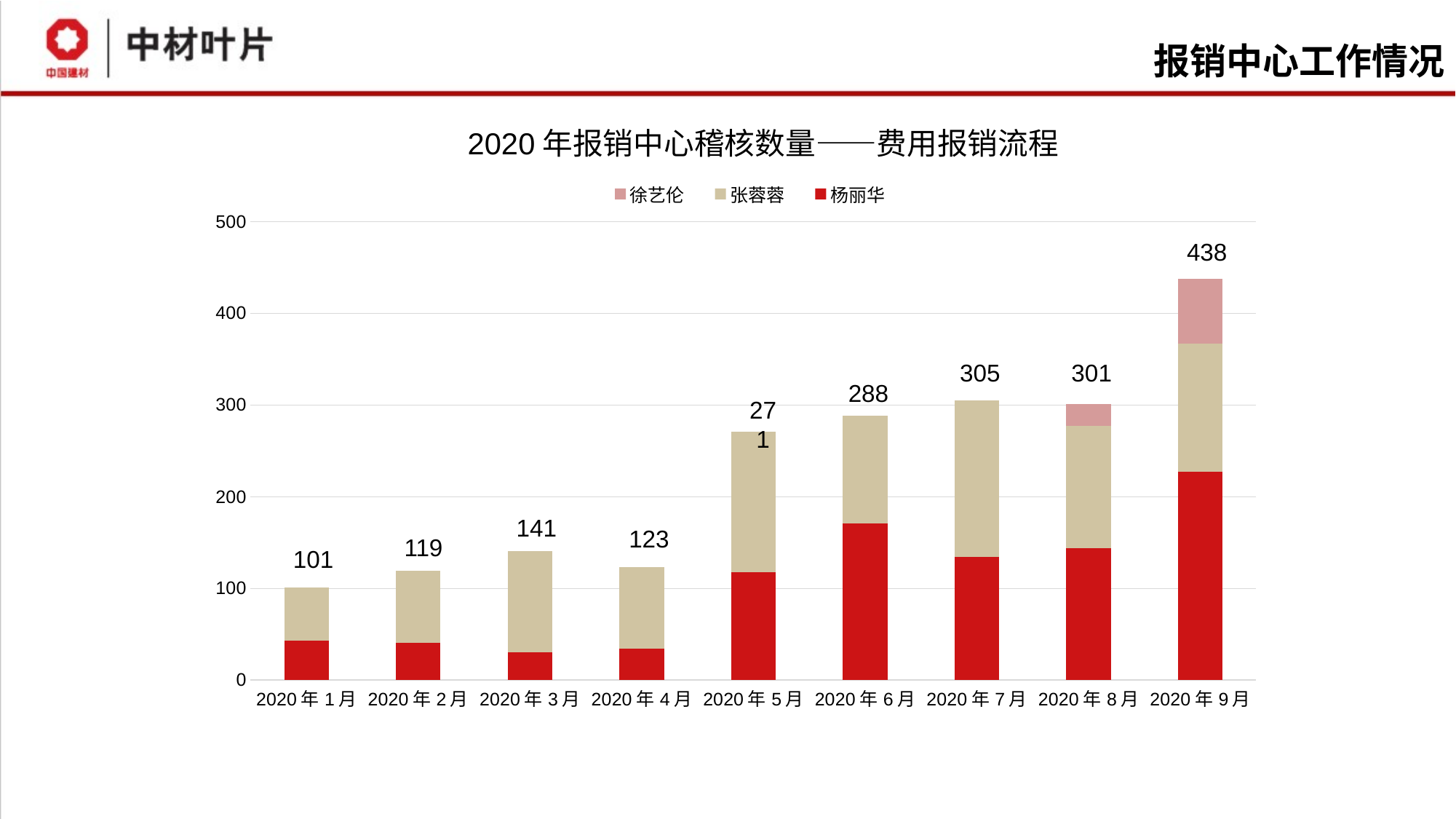

# 报销中心工作情况

### Chart

| Category | 杨丽华 | 张蓉蓉 | 徐艺伦 |
|---|---|---|---|
| 2020年1月 | 43.0 | 58.0 | None |
| 2020年2月 | 41.0 | 78.0 | None |
| 2020年3月 | 30.0 | 111.0 | None |
| 2020年4月 | 34.0 | 89.0 | None |
| 2020年5月 | 118.0 | 153.0 | None |
| 2020年6月 | 171.0 | 117.0 | None |
| 2020年7月 | 134.0 | 171.0 | None |
| 2020年8月 | 144.0 | 133.0 | 24.0 |
| 2020年9月 | 227.0 | 140.0 | 71.0 |
2020年报销中心稽核数量——费用报销流程
438
305
301
288
271
141
123
119
101